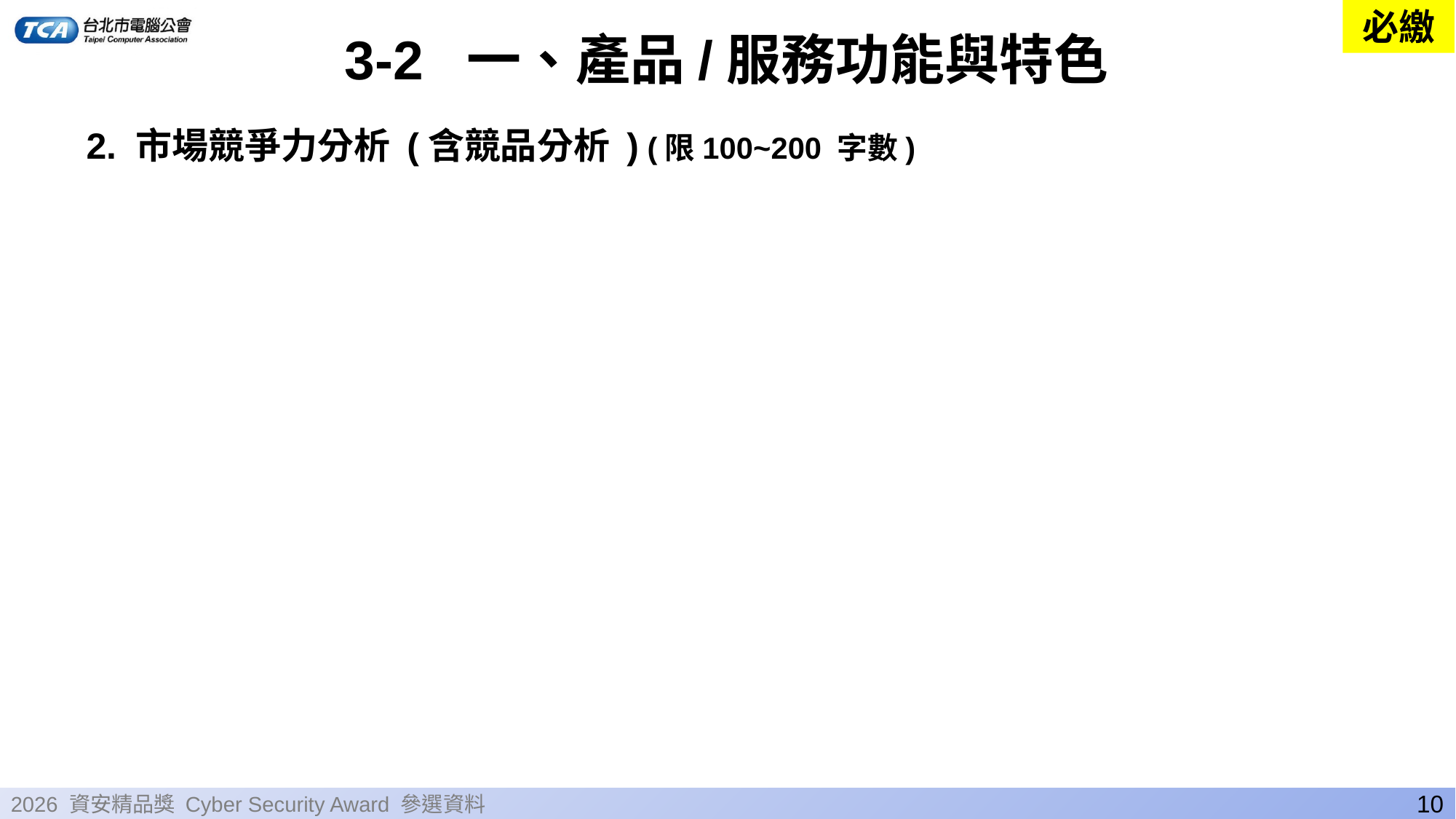

3-2  一、產品/服務功能與特色
必繳
2. 市場競爭力分析 (含競品分析 ) (限100~200 字數)
10